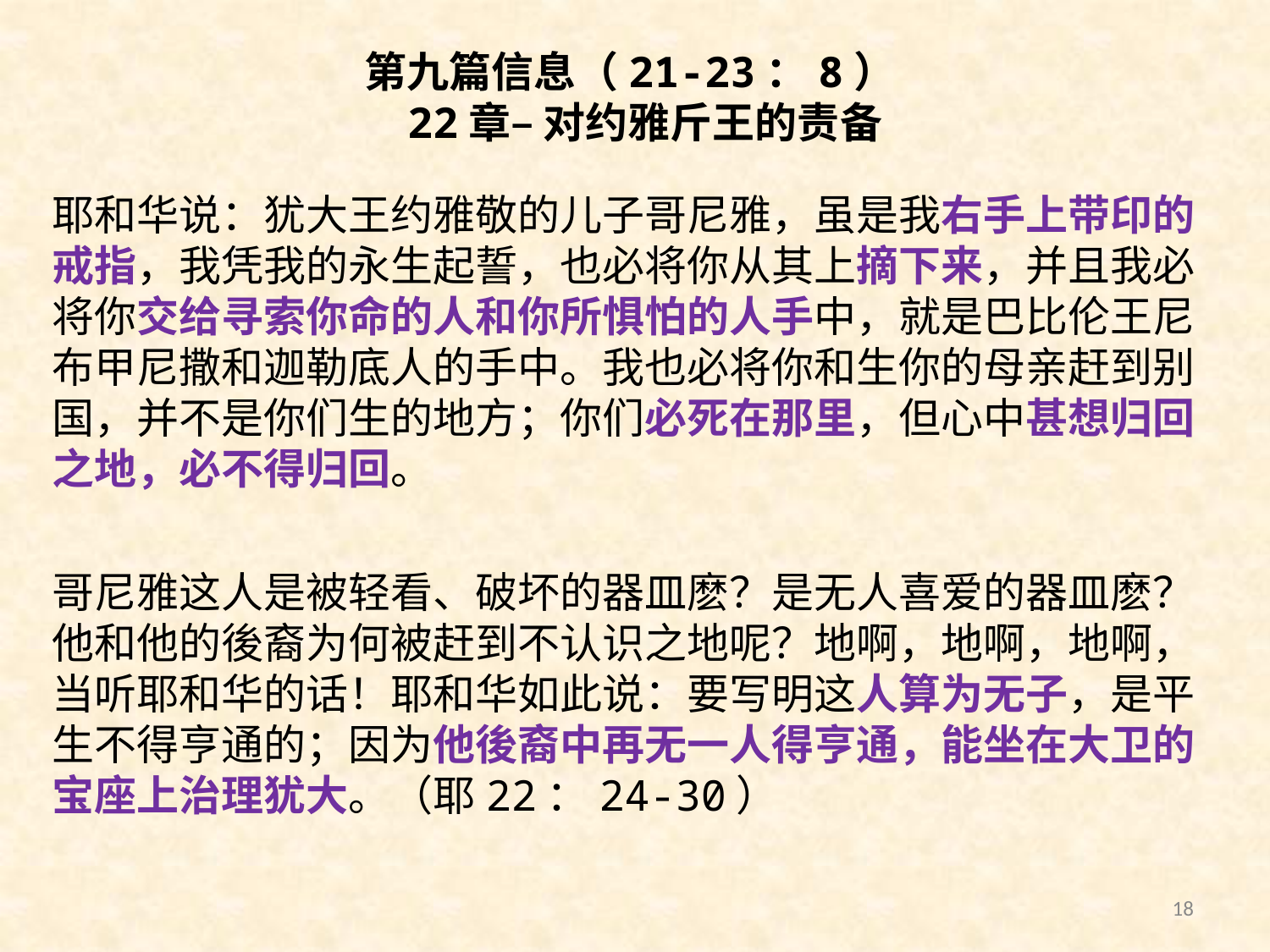

# 第九篇信息（21-23：8） 22章– 对约雅斤王的责备
耶和华说：犹大王约雅敬的儿子哥尼雅，虽是我右手上带印的戒指，我凭我的永生起誓，也必将你从其上摘下来，并且我必将你交给寻索你命的人和你所惧怕的人手中，就是巴比伦王尼布甲尼撒和迦勒底人的手中。我也必将你和生你的母亲赶到别国，并不是你们生的地方；你们必死在那里，但心中甚想归回之地，必不得归回。

哥尼雅这人是被轻看、破坏的器皿麽？是无人喜爱的器皿麽？他和他的後裔为何被赶到不认识之地呢？地啊，地啊，地啊，当听耶和华的话！耶和华如此说：要写明这人算为无子，是平生不得亨通的；因为他後裔中再无一人得亨通，能坐在大卫的宝座上治理犹大。（耶22：24-30）

18